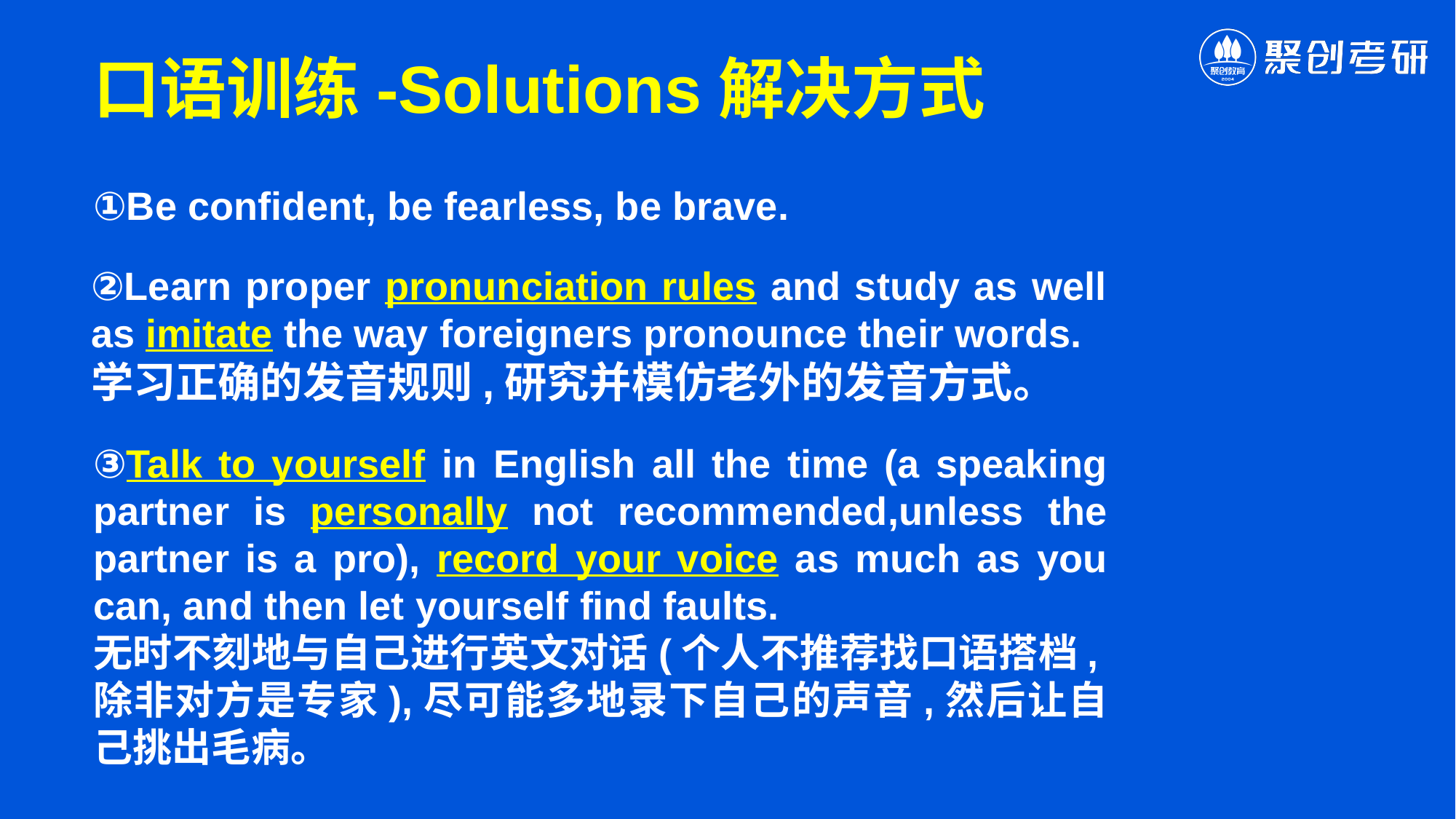

口语训练-Solutions解决方式

①Be confident, be fearless, be brave.

②Learn proper pronunciation rules and study as well as imitate the way foreigners pronounce their words.
学习正确的发音规则,研究并模仿老外的发音方式。
③Talk to yourself in English all the time (a speaking partner is personally not recommended,unless the partner is a pro), record your voice as much as you can, and then let yourself find faults.
无时不刻地与自己进行英文对话(个人不推荐找口语搭档,除非对方是专家),尽可能多地录下自己的声音,然后让自己挑出毛病。